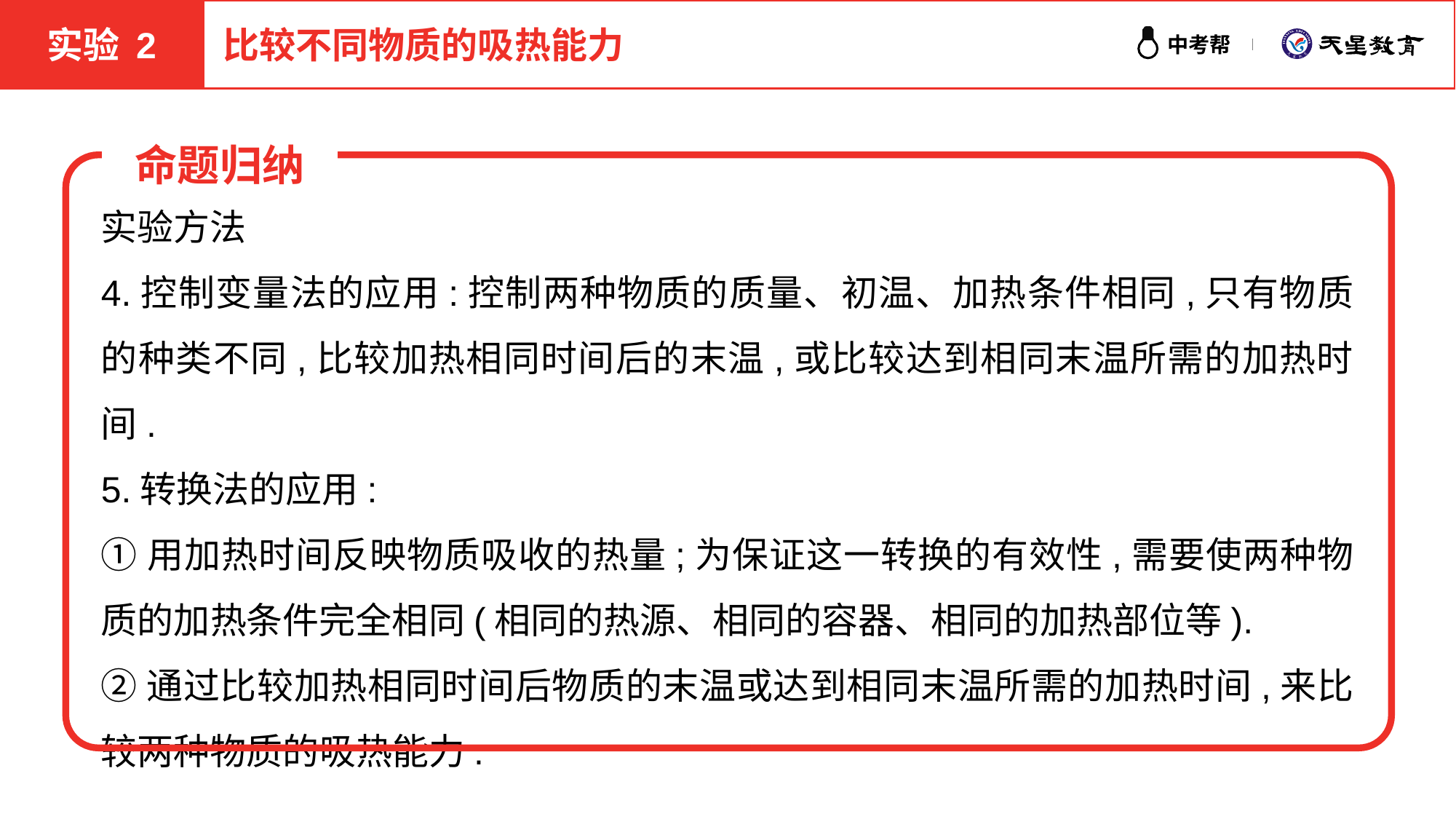

实验 2
比较不同物质的吸热能力
命题归纳

实验方法
4.控制变量法的应用:控制两种物质的质量、初温、加热条件相同,只有物质的种类不同,比较加热相同时间后的末温,或比较达到相同末温所需的加热时间.
5.转换法的应用:
①用加热时间反映物质吸收的热量;为保证这一转换的有效性,需要使两种物质的加热条件完全相同(相同的热源、相同的容器、相同的加热部位等).
②通过比较加热相同时间后物质的末温或达到相同末温所需的加热时间,来比较两种物质的吸热能力.